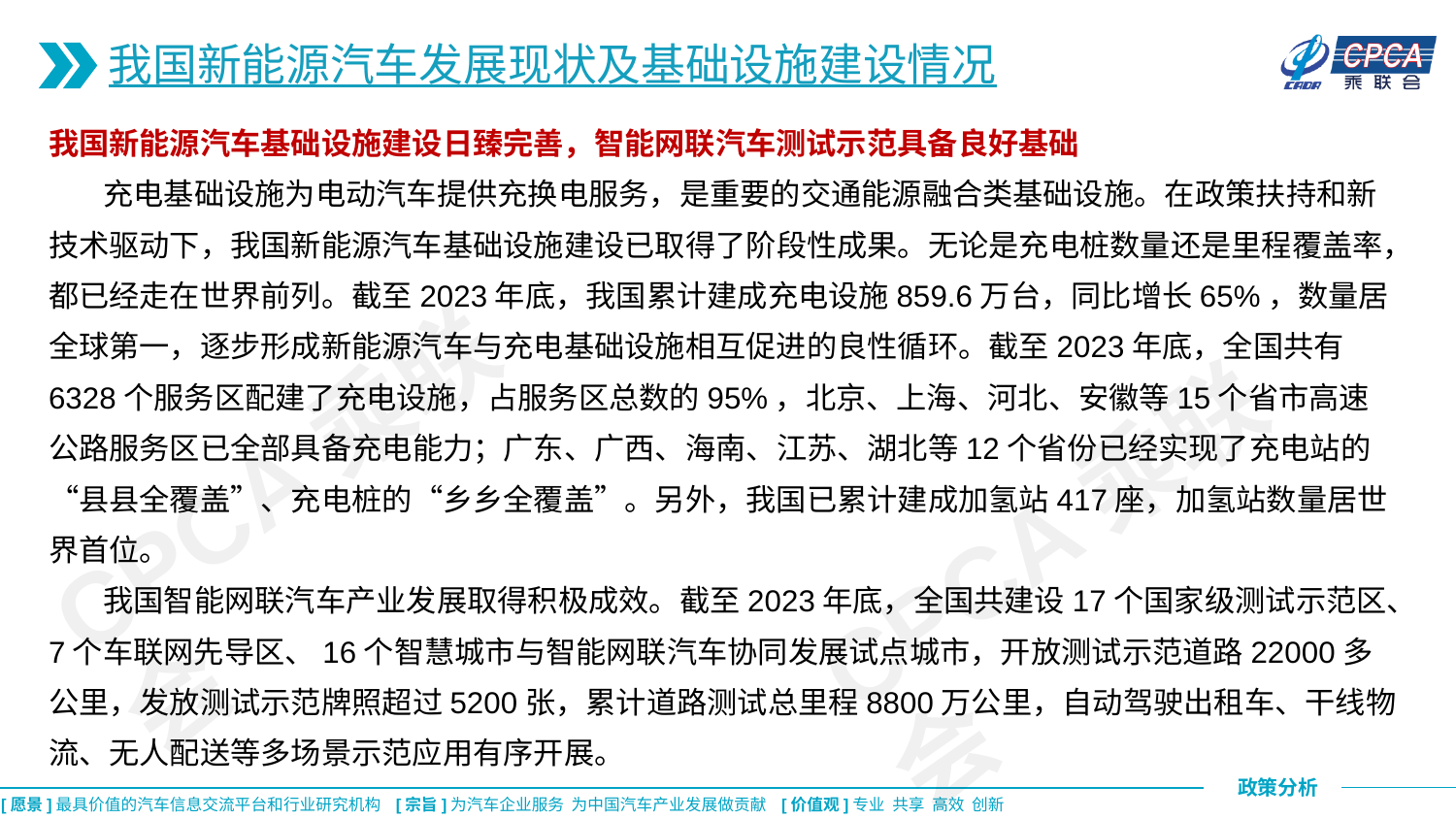

我国新能源汽车发展现状及基础设施建设情况
我国新能源汽车基础设施建设日臻完善，智能网联汽车测试示范具备良好基础
       充电基础设施为电动汽车提供充换电服务，是重要的交通能源融合类基础设施。在政策扶持和新技术驱动下，我国新能源汽车基础设施建设已取得了阶段性成果。无论是充电桩数量还是里程覆盖率，都已经走在世界前列。截至2023年底，我国累计建成充电设施859.6万台，同比增长65%，数量居全球第一，逐步形成新能源汽车与充电基础设施相互促进的良性循环。截至2023年底，全国共有6328个服务区配建了充电设施，占服务区总数的95%，北京、上海、河北、安徽等15个省市高速公路服务区已全部具备充电能力；广东、广西、海南、江苏、湖北等12个省份已经实现了充电站的“县县全覆盖”、充电桩的“乡乡全覆盖”。另外，我国已累计建成加氢站417座，加氢站数量居世界首位。
       我国智能网联汽车产业发展取得积极成效。截至2023年底，全国共建设17个国家级测试示范区、7个车联网先导区、16个智慧城市与智能网联汽车协同发展试点城市，开放测试示范道路22000多公里，发放测试示范牌照超过5200张，累计道路测试总里程8800万公里，自动驾驶出租车、干线物流、无人配送等多场景示范应用有序开展。
CPCA乘联会
CPCA乘联会